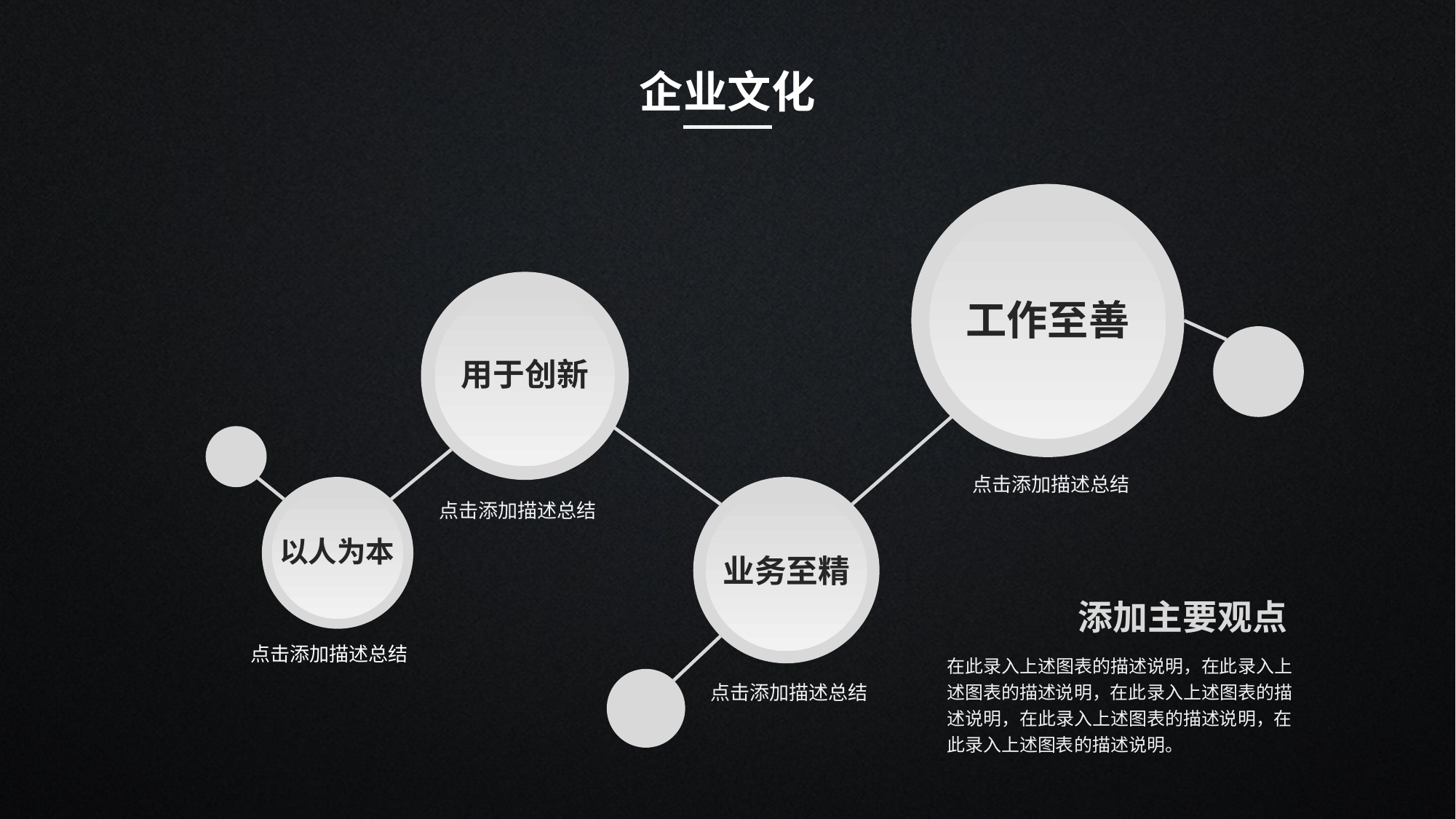

企业文化

工作至善

用于创新

点击添加描述总结

以人为本

业务至精
点击添加描述总结
添加主要观点
点击添加描述总结
在此录入上述图表的描述说明，在此录入上述图表的描述说明，在此录入上述图表的描述说明，在此录入上述图表的描述说明，在此录入上述图表的描述说明。

点击添加描述总结